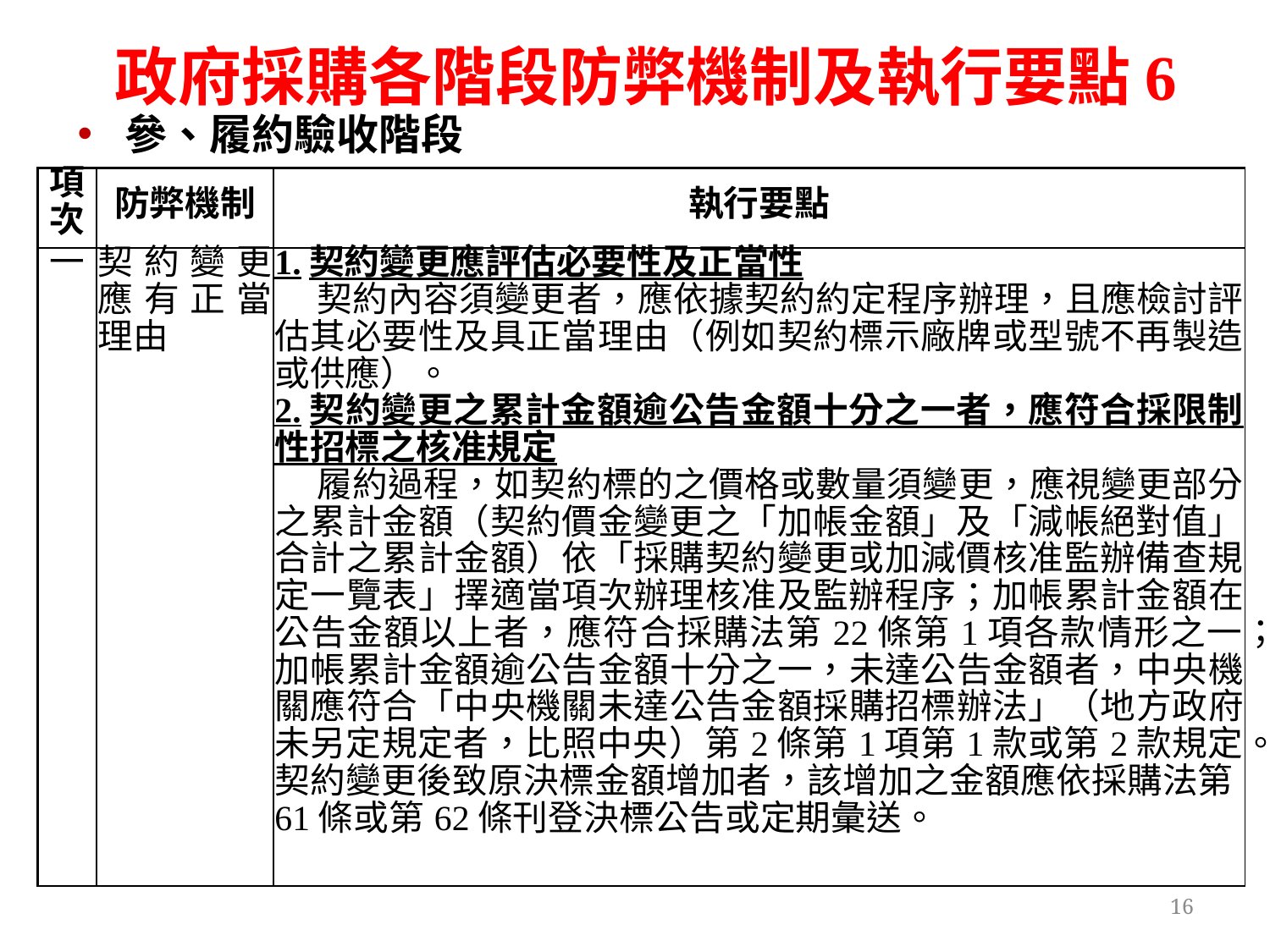

政府採購各階段防弊機制及執行要點6
參、履約驗收階段
| 項次 | 防弊機制 | 執行要點 |
| --- | --- | --- |
| 一 | 契約變更應有正當理由 | 1.契約變更應評估必要性及正當性 契約內容須變更者，應依據契約約定程序辦理，且應檢討評估其必要性及具正當理由（例如契約標示廠牌或型號不再製造或供應）。 2.契約變更之累計金額逾公告金額十分之一者，應符合採限制性招標之核准規定 履約過程，如契約標的之價格或數量須變更，應視變更部分之累計金額（契約價金變更之「加帳金額」及「減帳絕對值」合計之累計金額）依「採購契約變更或加減價核准監辦備查規定一覽表」擇適當項次辦理核准及監辦程序；加帳累計金額在公告金額以上者，應符合採購法第22條第1項各款情形之一；加帳累計金額逾公告金額十分之一，未達公告金額者，中央機關應符合「中央機關未達公告金額採購招標辦法」（地方政府未另定規定者，比照中央）第2條第1項第1款或第2款規定。契約變更後致原決標金額增加者，該增加之金額應依採購法第61條或第62條刊登決標公告或定期彙送。 |
16